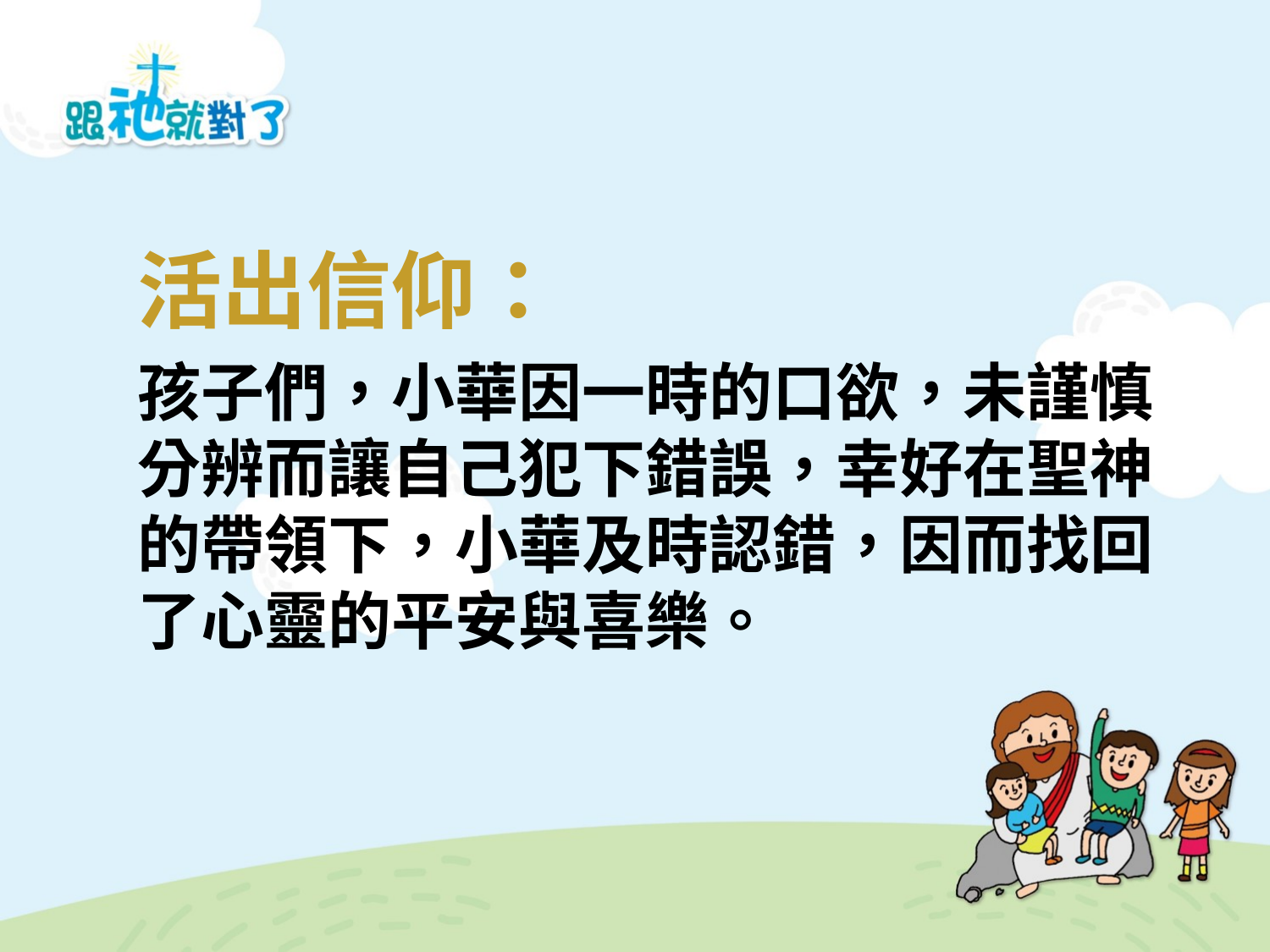

活出信仰：
孩子們，小華因一時的口欲，未謹慎分辨而讓自己犯下錯誤，幸好在聖神的帶領下，小華及時認錯，因而找回了心靈的平安與喜樂。